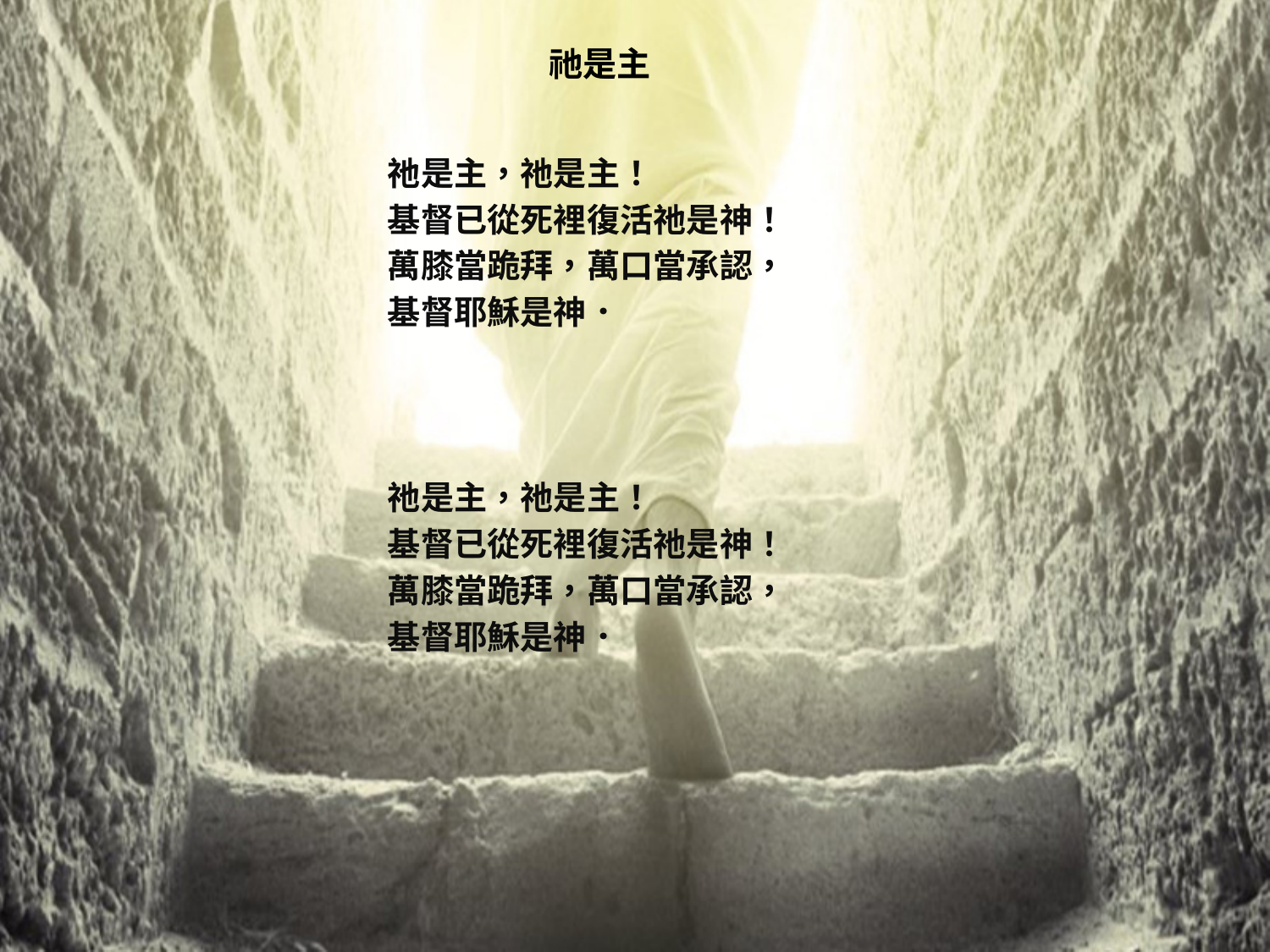

# 祂是主
祂是主，祂是主！
基督已從死裡復活祂是神！
萬膝當跪拜，萬口當承認，
基督耶穌是神．

祂是主，祂是主！
基督已從死裡復活祂是神！
萬膝當跪拜，萬口當承認，
基督耶穌是神．